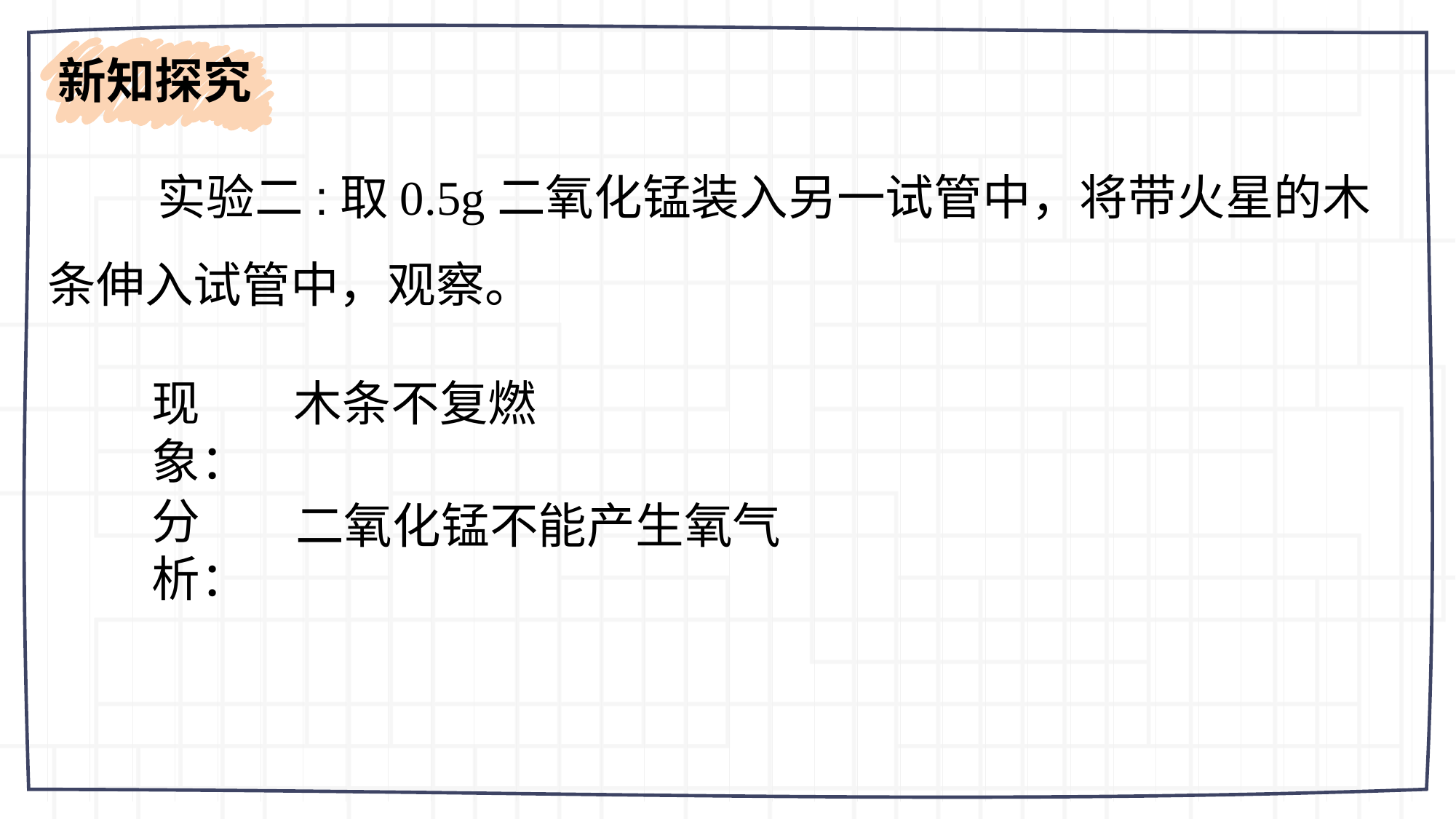

新知探究
         实验二:取0.5g二氧化锰装入另一试管中，将带火星的木条伸入试管中，观察。
现象：
木条不复燃
二氧化锰不能产生氧气
分析：